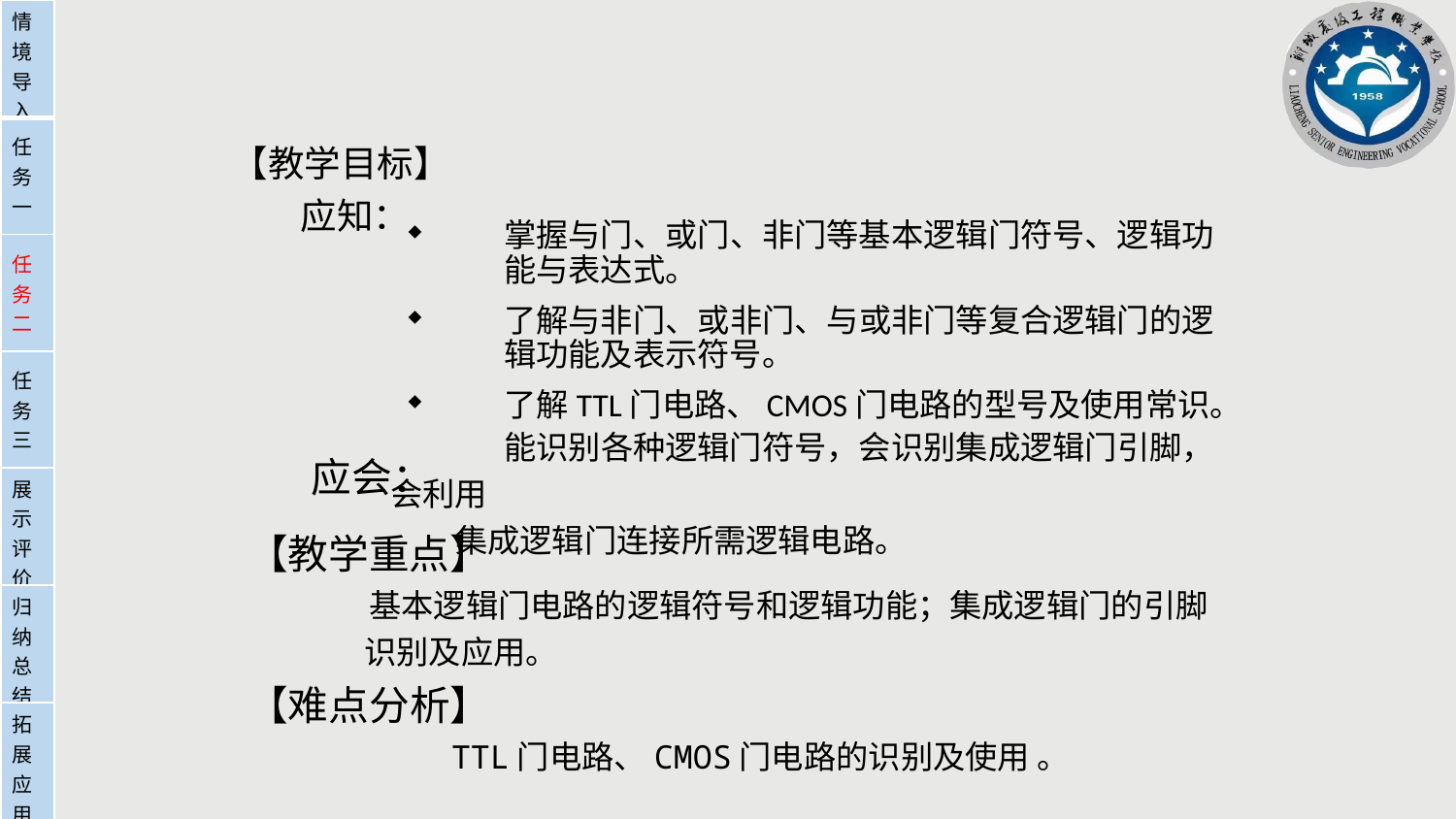

| 情境导入 |
| --- |
| 任务一 |
| 任务二 |
| 任务三 |
| 展示评价 |
| 归纳总结 |
| 拓展应用 |
【教学目标】
   应知：

掌握与门、或门、非门等基本逻辑门符号、逻辑功能与表达式。
了解与非门、或非门、与或非门等复合逻辑门的逻辑功能及表示符号。
了解TTL门电路、CMOS门电路的型号及使用常识。
        能识别各种逻辑门符号，会识别集成逻辑门引脚，会利用
集成逻辑门连接所需逻辑电路。
   应会：
【教学重点】
                     基本逻辑门电路的逻辑符号和逻辑功能；集成逻辑门的引脚
               识别及应用。
【难点分析】
              TTL门电路、CMOS门电路的识别及使用 。